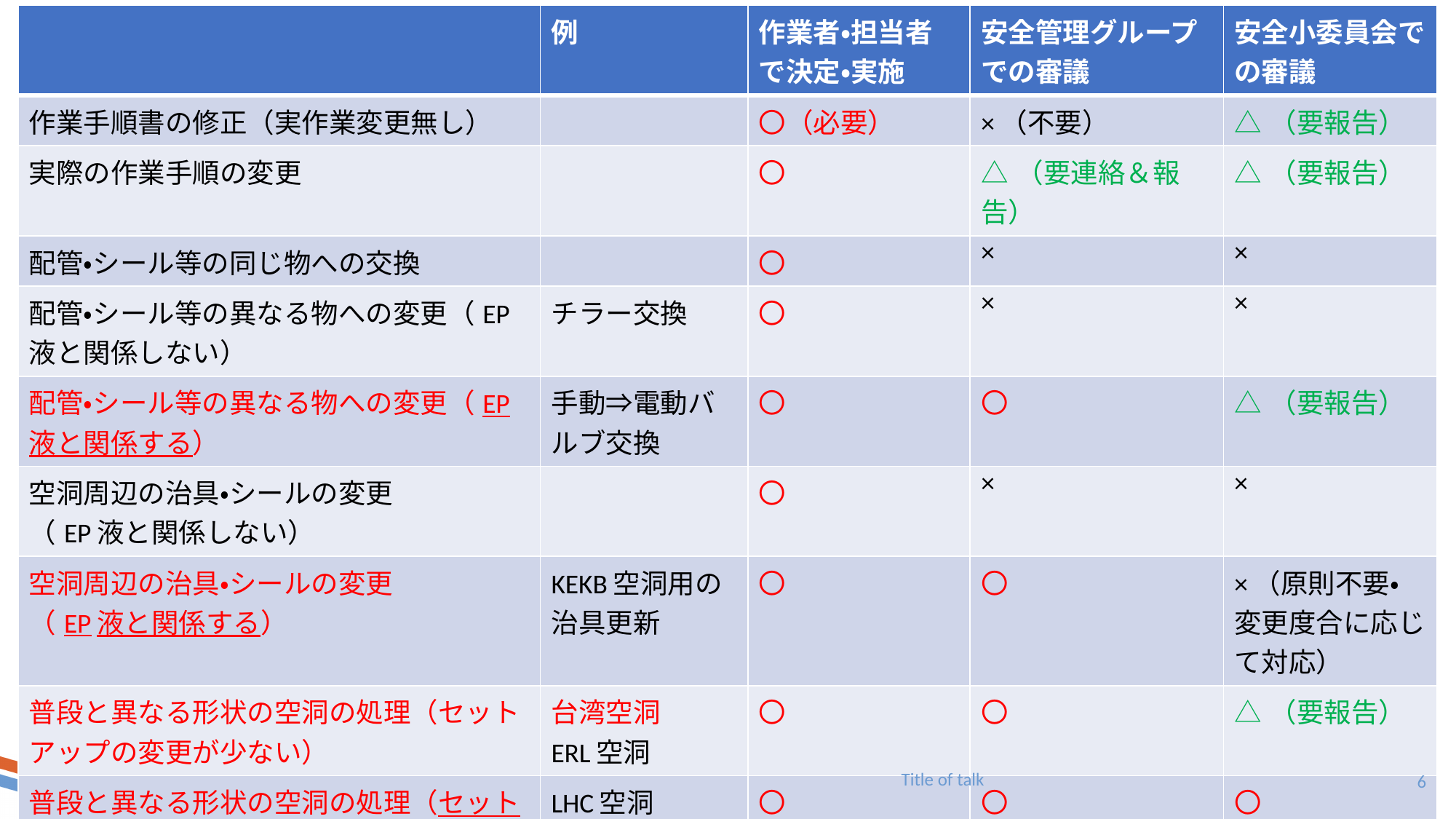

|  | 例 | 作業者・担当者で決定・実施 | 安全管理グループでの審議 | 安全小委員会での審議 |
| --- | --- | --- | --- | --- |
| 作業手順書の修正（実作業変更無し） |  | 〇（必要） | ×（不要） | △（要報告） |
| 実際の作業手順の変更 |  | 〇 | △（要連絡＆報告） | △（要報告） |
| 配管・シール等の同じ物への交換 |  | 〇 | × | × |
| 配管・シール等の異なる物への変更（EP液と関係しない） | チラー交換 | 〇 | × | × |
| 配管・シール等の異なる物への変更（EP液と関係する） | 手動⇒電動バルブ交換 | 〇 | 〇 | △（要報告） |
| 空洞周辺の治具・シールの変更 （EP液と関係しない） |  | 〇 | × | × |
| 空洞周辺の治具・シールの変更 （EP液と関係する） | KEKB空洞用の治具更新 | 〇 | 〇 | ×（原則不要・ 変更度合に応じて対応） |
| 普段と異なる形状の空洞の処理（セットアップの変更が少ない） | 台湾空洞 ERL空洞 | 〇 | 〇 | △（要報告） |
| 普段と異なる形状の空洞の処理（セットアップの変更が多い） | LHC空洞 電子銃空洞 | 〇 | 〇 | 〇 |
| 設備の変更（大がかりな変更） |  | 〇 | 〇 | 〇 |
Title of talk
6